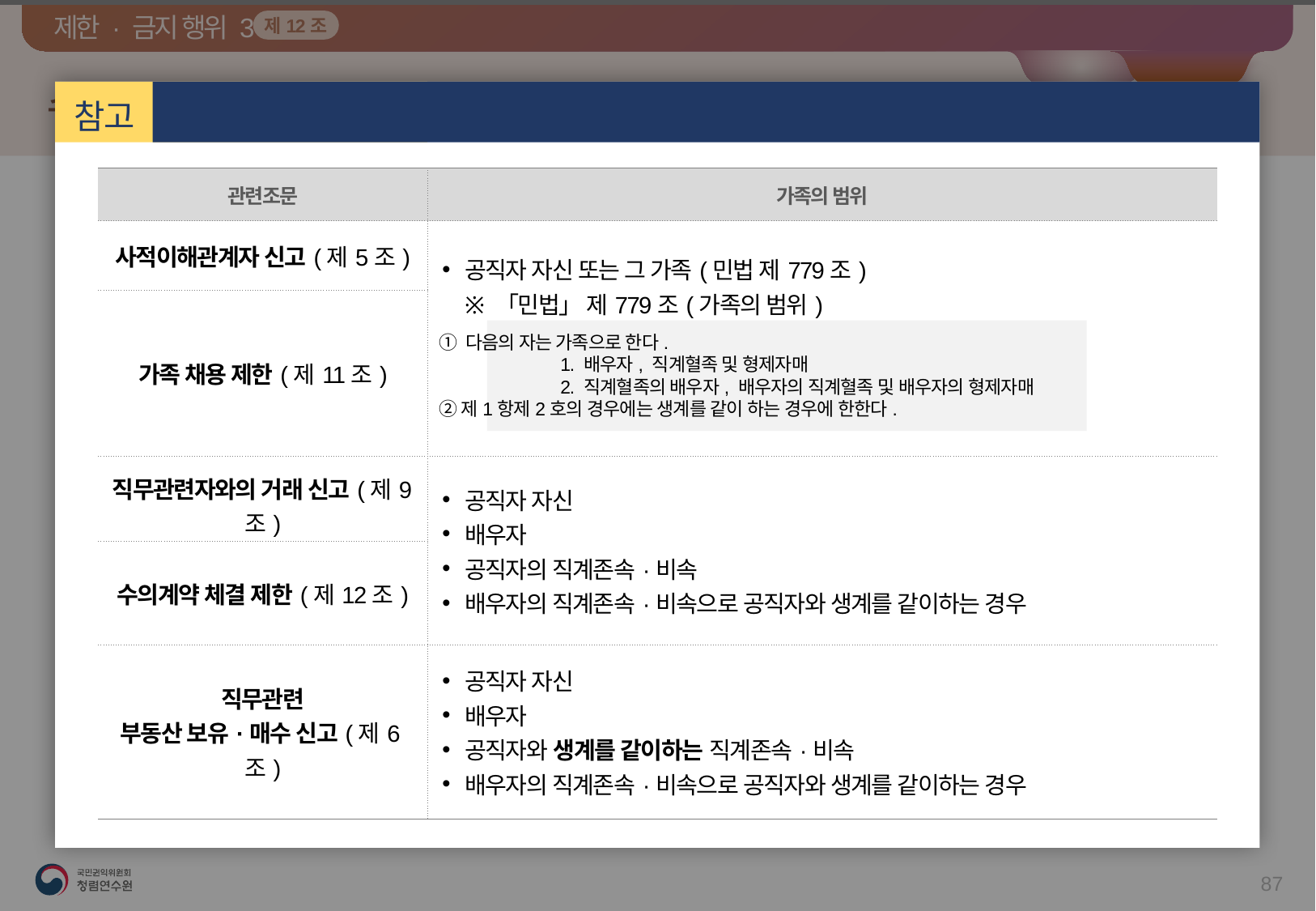

제한 · 금지 행위 3
제12조
수의계약 체결 제한
개요 · 조치

예시

참고
신고·제한 대상 공직자에 대한 가족의 범위
| 관련조문 | 가족의 범위 |
| --- | --- |
| 사적이해관계자 신고(제5조) | 공직자 자신 또는 그 가족(민법 제779조) ※ 「민법」 제779조(가족의 범위) |
| 가족 채용 제한(제11조) |  |
| 직무관련자와의 거래 신고(제9조) | 공직자 자신 배우자 공직자의 직계존속·비속 배우자의 직계존속·비속으로 공직자와 생계를 같이하는 경우 |
| 수의계약 체결 제한(제12조) |  |
| 직무관련 부동산 보유·매수 신고(제6조) | 공직자 자신 배우자 공직자와 생계를 같이하는 직계존속·비속 배우자의 직계존속·비속으로 공직자와 생계를 같이하는 경우 |

① 다음의 자는 가족으로 한다.
	1. 배우자, 직계혈족 및 형제자매
	2. 직계혈족의 배우자, 배우자의 직계혈족 및 배우자의 형제자매
② 제1항제2호의 경우에는 생계를 같이 하는 경우에 한한다.
87